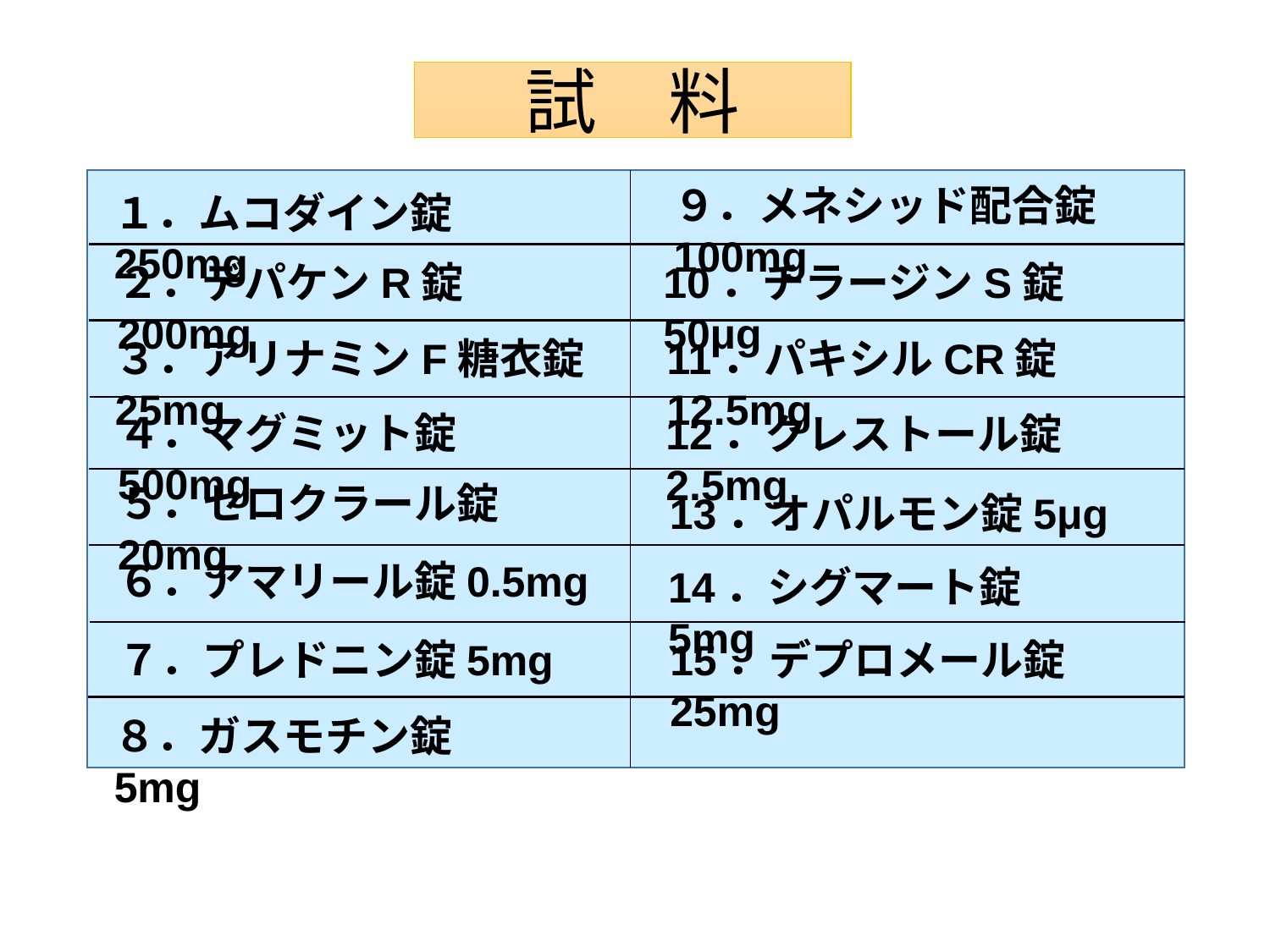

試　料

９．メネシッド配合錠100mg
１．ムコダイン錠250mg
10．チラージンS錠50μg
２．デパケンR錠200mg
11．パキシルCR錠12.5mg
３．アリナミンF糖衣錠25mg
４．マグミット錠500mg
12．クレストール錠2.5mg
５．セロクラール錠20mg
13．オパルモン錠5μg
６．アマリール錠0.5mg
14．シグマート錠5mg
15．デプロメール錠25mg
７．プレドニン錠5mg
８．ガスモチン錠5mg